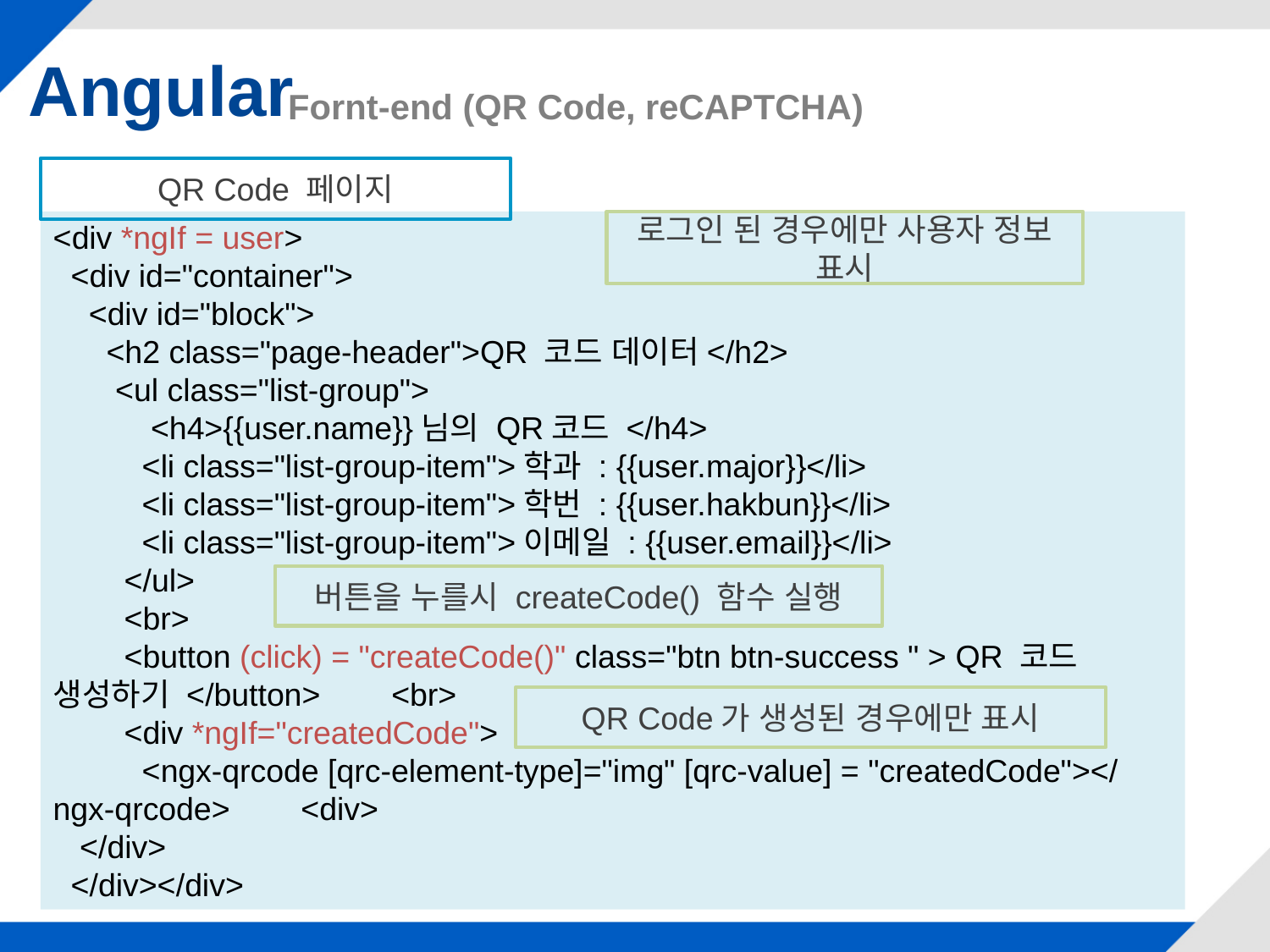

Angular
Fornt-end (QR Code, reCAPTCHA)
QR Code 페이지
<div *ngIf = user>
  <div id="container">
    <div id="block">
      <h2 class="page-header">QR 코드 데이터</h2>
       <ul class="list-group">
           <h4>{{user.name}}님의 QR코드 </h4>
          <li class="list-group-item">학과 : {{user.major}}</li>
          <li class="list-group-item">학번 : {{user.hakbun}}</li>
          <li class="list-group-item">이메일 : {{user.email}}</li>
        </ul>
        <br>
        <button (click) = "createCode()" class="btn btn-success " > QR 코드 생성하기 </button>        <br>
        <div *ngIf="createdCode">
          <ngx-qrcode [qrc-element-type]="img" [qrc-value] = "createdCode"></ngx-qrcode>        <div>
   </div>
  </div></div>
로그인 된 경우에만 사용자 정보 표시
버튼을 누를시 createCode() 함수 실행
QR Code가 생성된 경우에만 표시